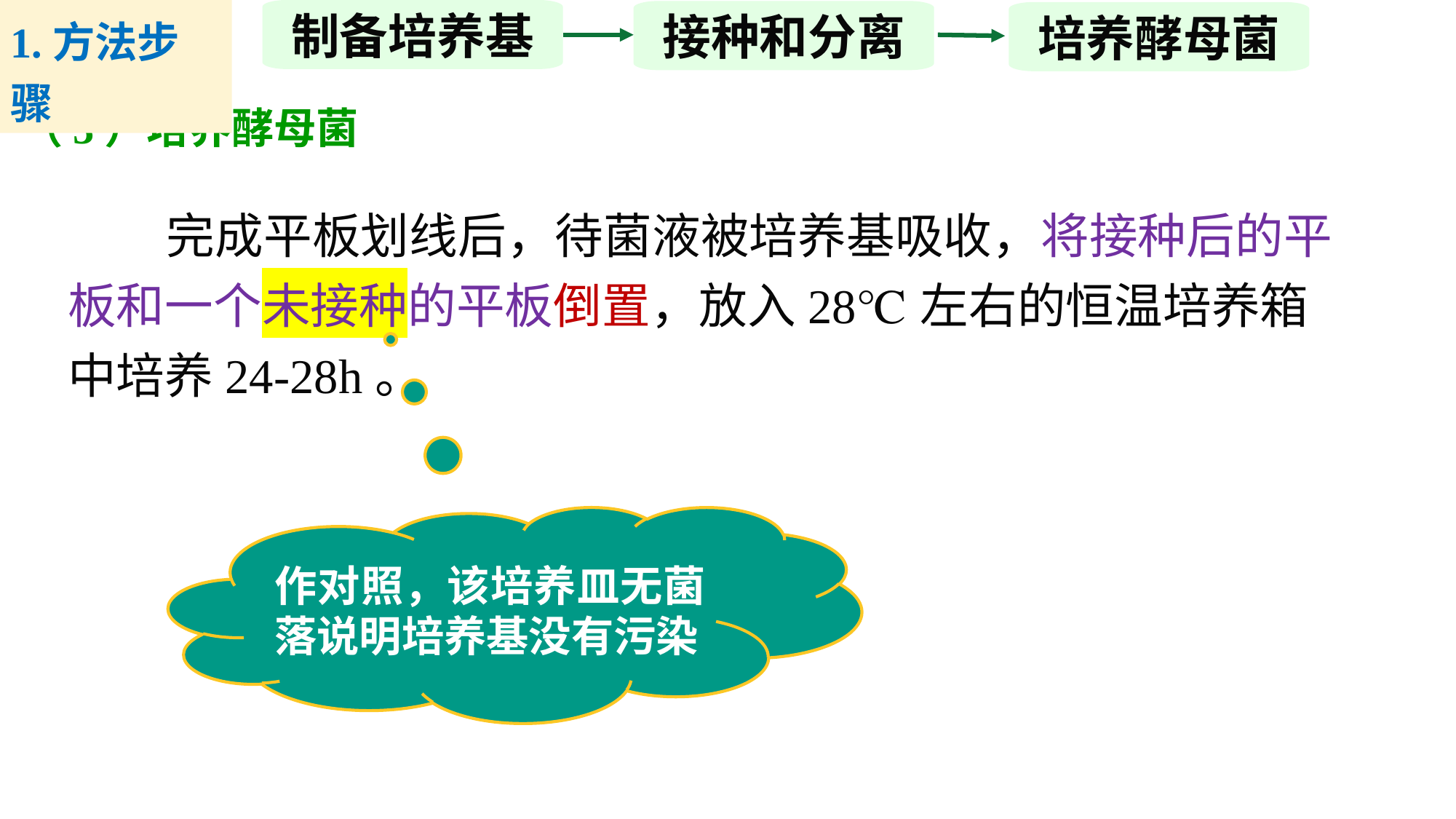

1.方法步骤
制备培养基
接种和分离
培养酵母菌
（3）培养酵母菌
        完成平板划线后，待菌液被培养基吸收，将接种后的平板和一个未接种的平板倒置，放入28℃左右的恒温培养箱中培养24-28h。
作对照，该培养皿无菌落说明培养基没有污染